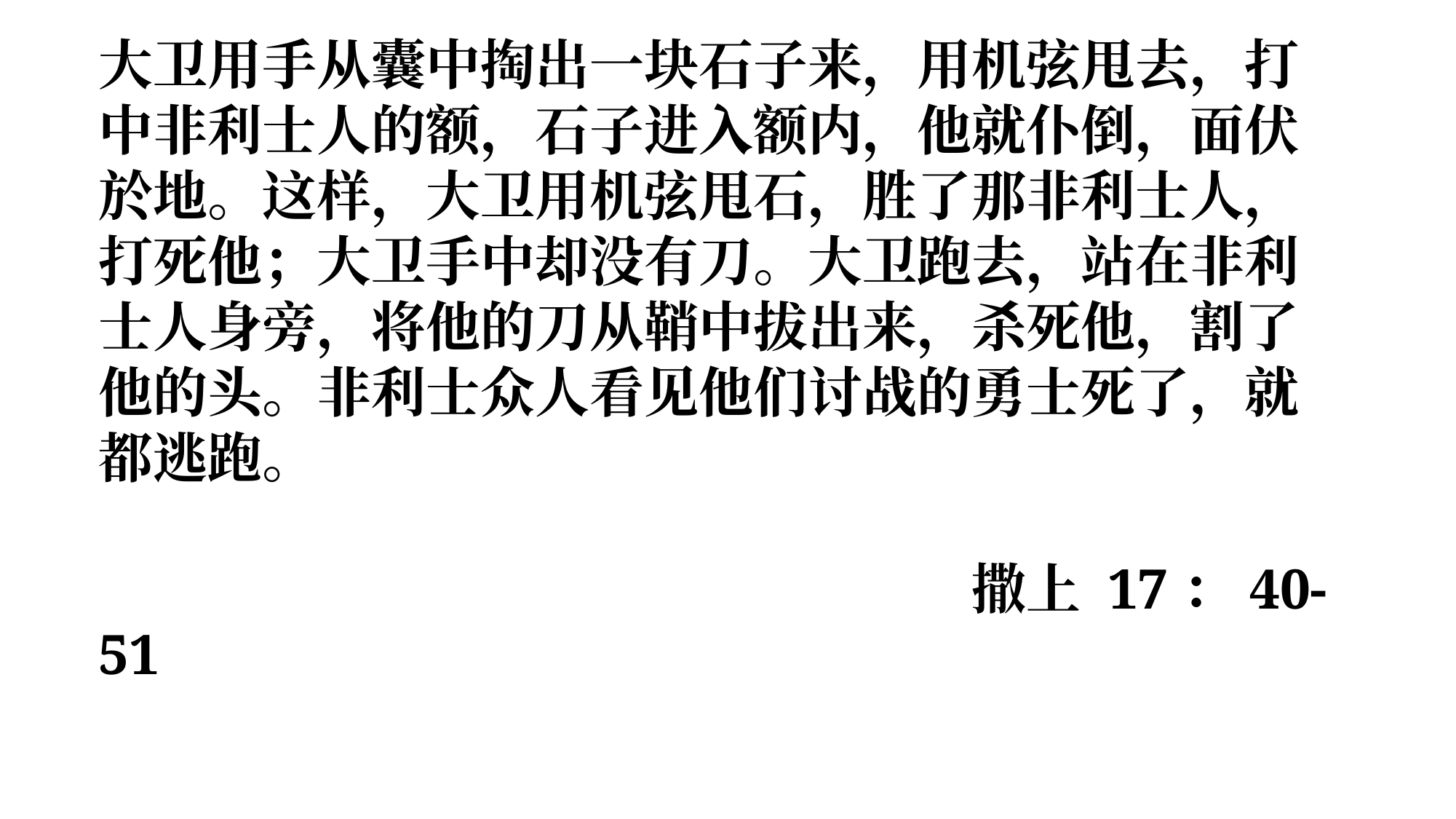

大卫用手从囊中掏出一块石子来，用机弦甩去，打中非利士人的额，石子进入额内，他就仆倒，面伏於地。这样，大卫用机弦甩石，胜了那非利士人，打死他；大卫手中却没有刀。大卫跑去，站在非利士人身旁，将他的刀从鞘中拔出来，杀死他，割了他的头。非利士众人看见他们讨战的勇士死了，就都逃跑。 																												撒上 17：40-51